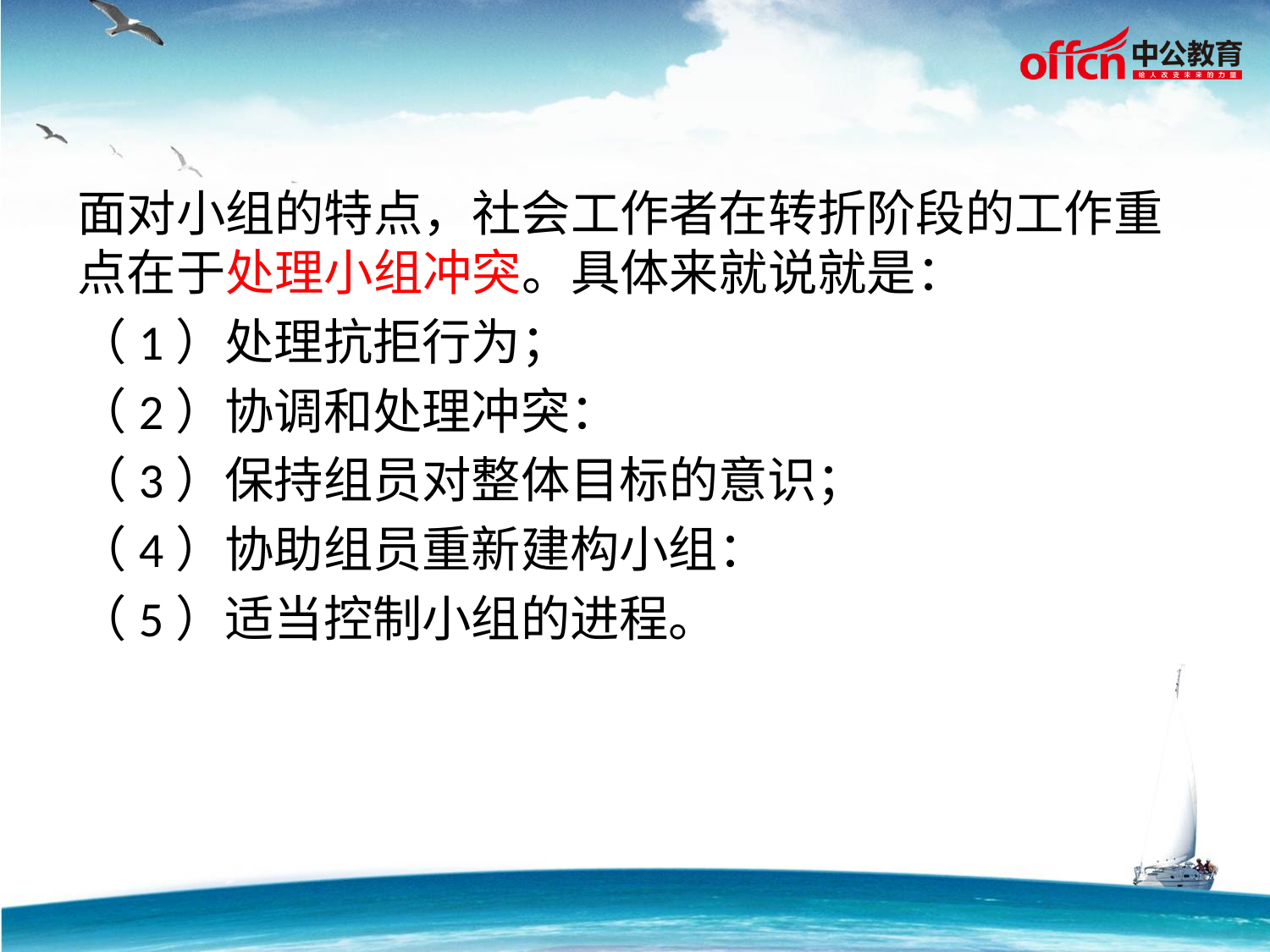

面对小组的特点，社会工作者在转折阶段的工作重点在于处理小组冲突。具体来就说就是：
（1）处理抗拒行为；
（2）协调和处理冲突：
（3）保持组员对整体目标的意识；
（4）协助组员重新建构小组：
（5）适当控制小组的进程。